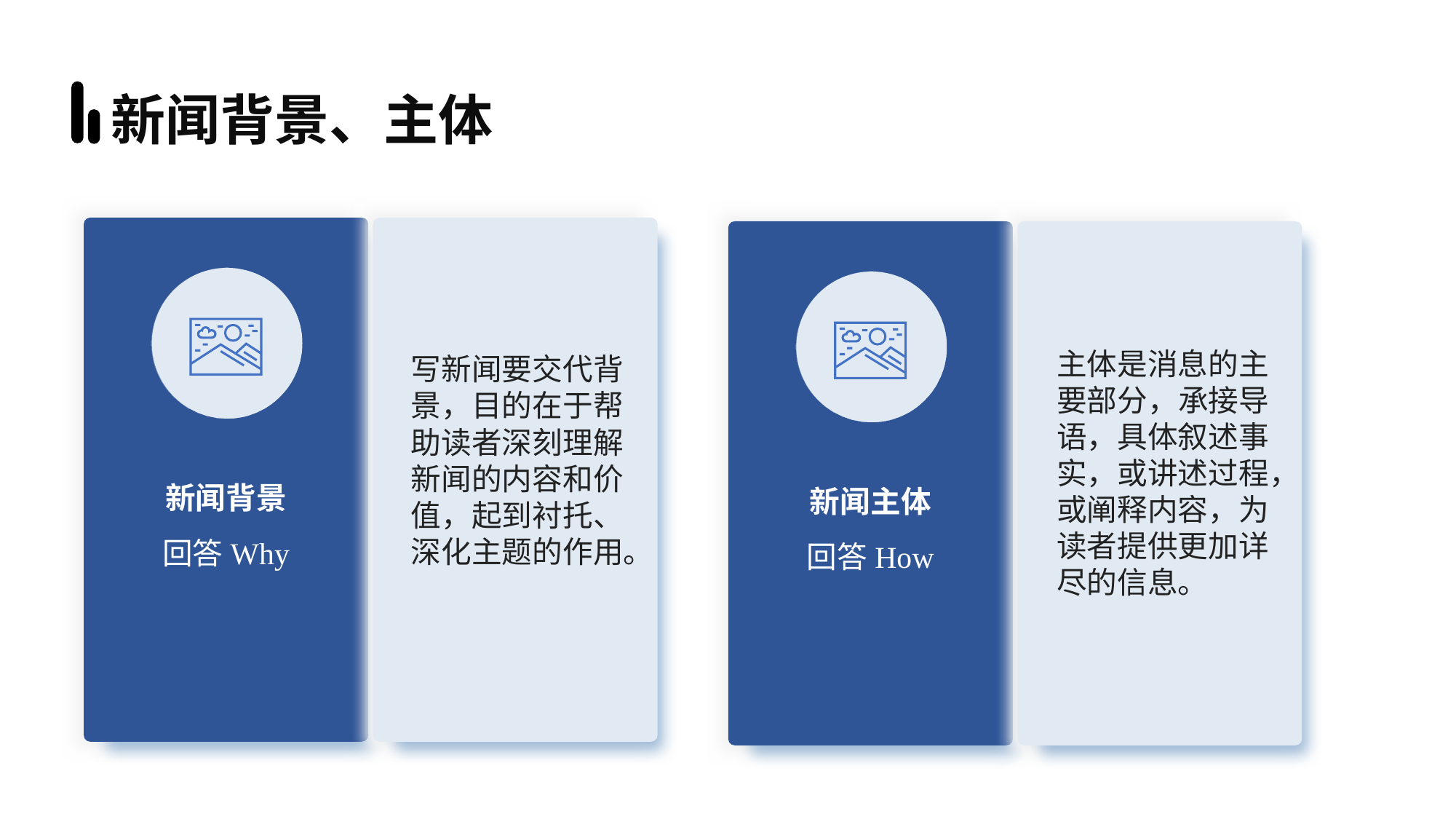

# 新闻背景、主体

主体是消息的主要部分，承接导语，具体叙述事实，或讲述过程，或阐释内容，为读者提供更加详尽的信息。
写新闻要交代背景，目的在于帮助读者深刻理解新闻的内容和价值，起到衬托、深化主题的作用。
新闻背景
新闻主体
回答Why
回答How